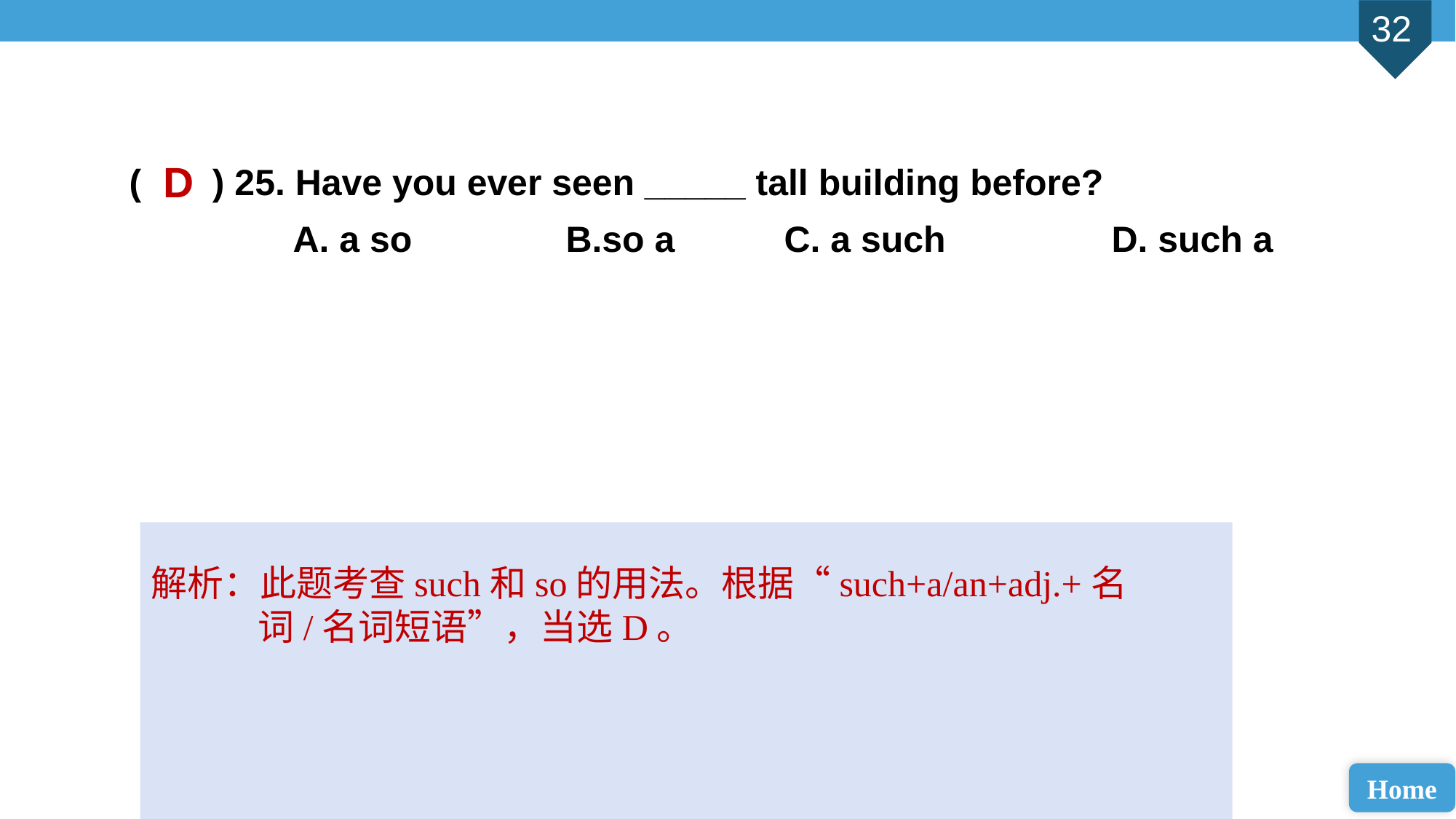

(       ) 25. Have you ever seen _____ tall building before?
A. a so 		B.so a 	C. a such 		D. such a
D

解析：此题考查such和so的用法。根据“such+a/an+adj.+名词/名词短语”，当选D。